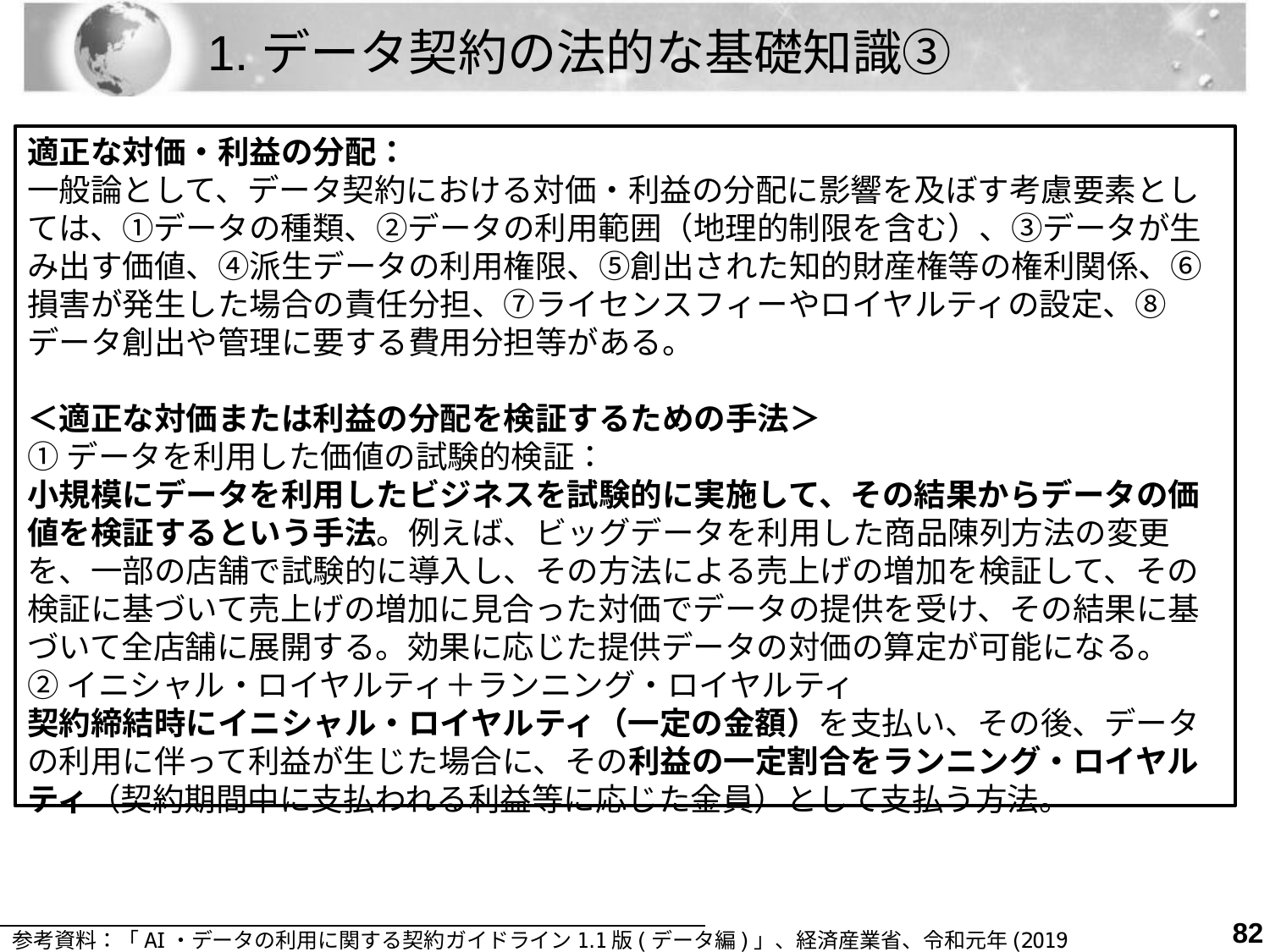

# 1.データ契約の法的な基礎知識③
適正な対価・利益の分配：
一般論として、データ契約における対価・利益の分配に影響を及ぼす考慮要素としては、①データの種類、②データの利用範囲（地理的制限を含む）、③データが生み出す価値、④派生データの利用権限、⑤創出された知的財産権等の権利関係、⑥損害が発生した場合の責任分担、⑦ライセンスフィーやロイヤルティの設定、⑧データ創出や管理に要する費用分担等がある。

＜適正な対価または利益の分配を検証するための手法＞
①データを利用した価値の試験的検証：
小規模にデータを利用したビジネスを試験的に実施して、その結果からデータの価値を検証するという手法。例えば、ビッグデータを利用した商品陳列方法の変更を、一部の店舗で試験的に導入し、その方法による売上げの増加を検証して、その検証に基づいて売上げの増加に見合った対価でデータの提供を受け、その結果に基づいて全店舗に展開する。効果に応じた提供データの対価の算定が可能になる。
②イニシャル・ロイヤルティ＋ランニング・ロイヤルティ
契約締結時にイニシャル・ロイヤルティ（一定の金額）を支払い、その後、データの利用に伴って利益が生じた場合に、その利益の一定割合をランニング・ロイヤルティ（契約期間中に支払われる利益等に応じた金員）として支払う方法。
82
参考資料：「AI・データの利用に関する契約ガイドライン1.1版(データ編)」、経済産業省、令和元年(2019年)12月